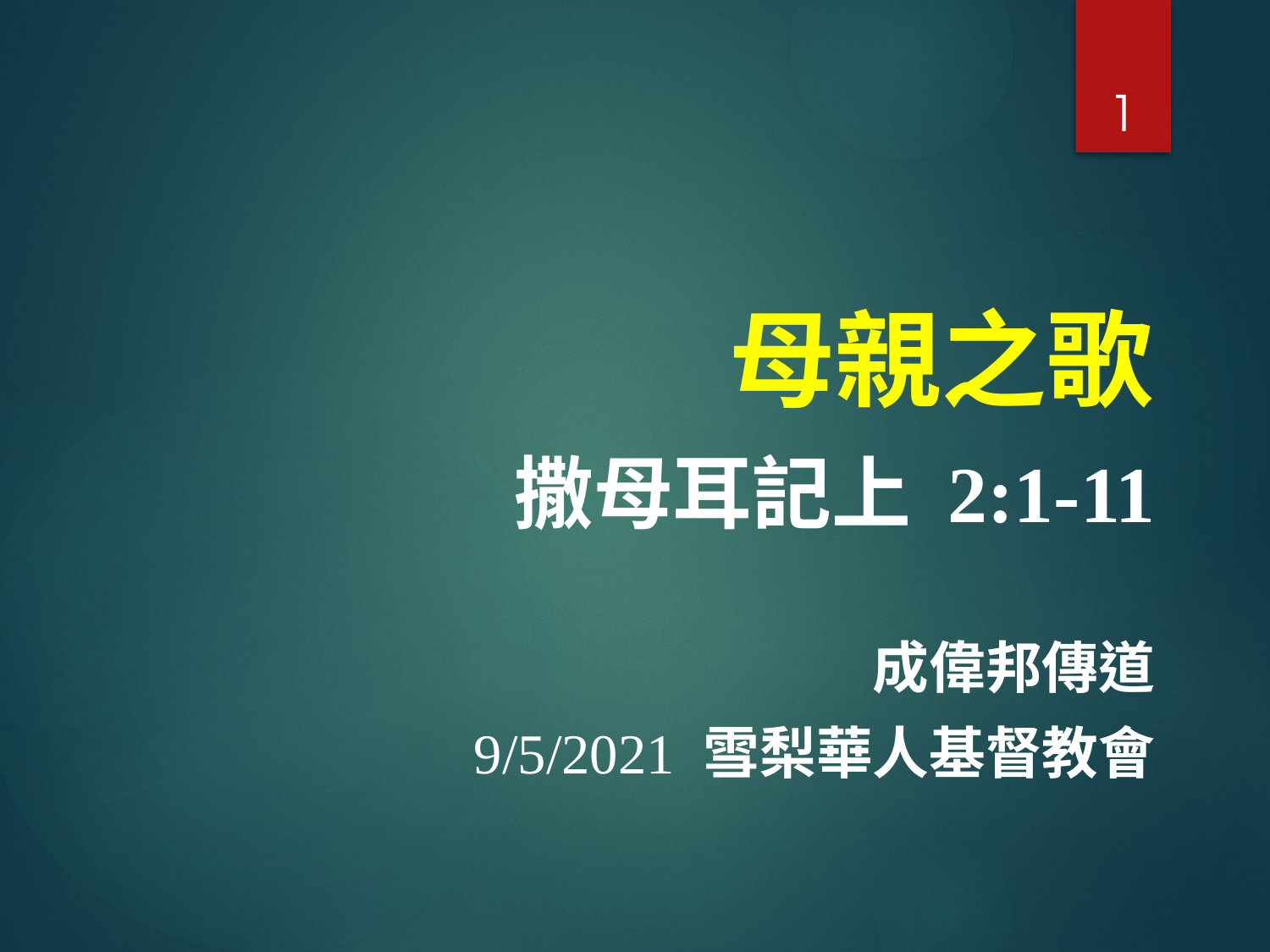

1
# 母親之歌
撒母耳記上 2:1-11

成偉邦傳道
9/5/2021 雪梨華人基督教會